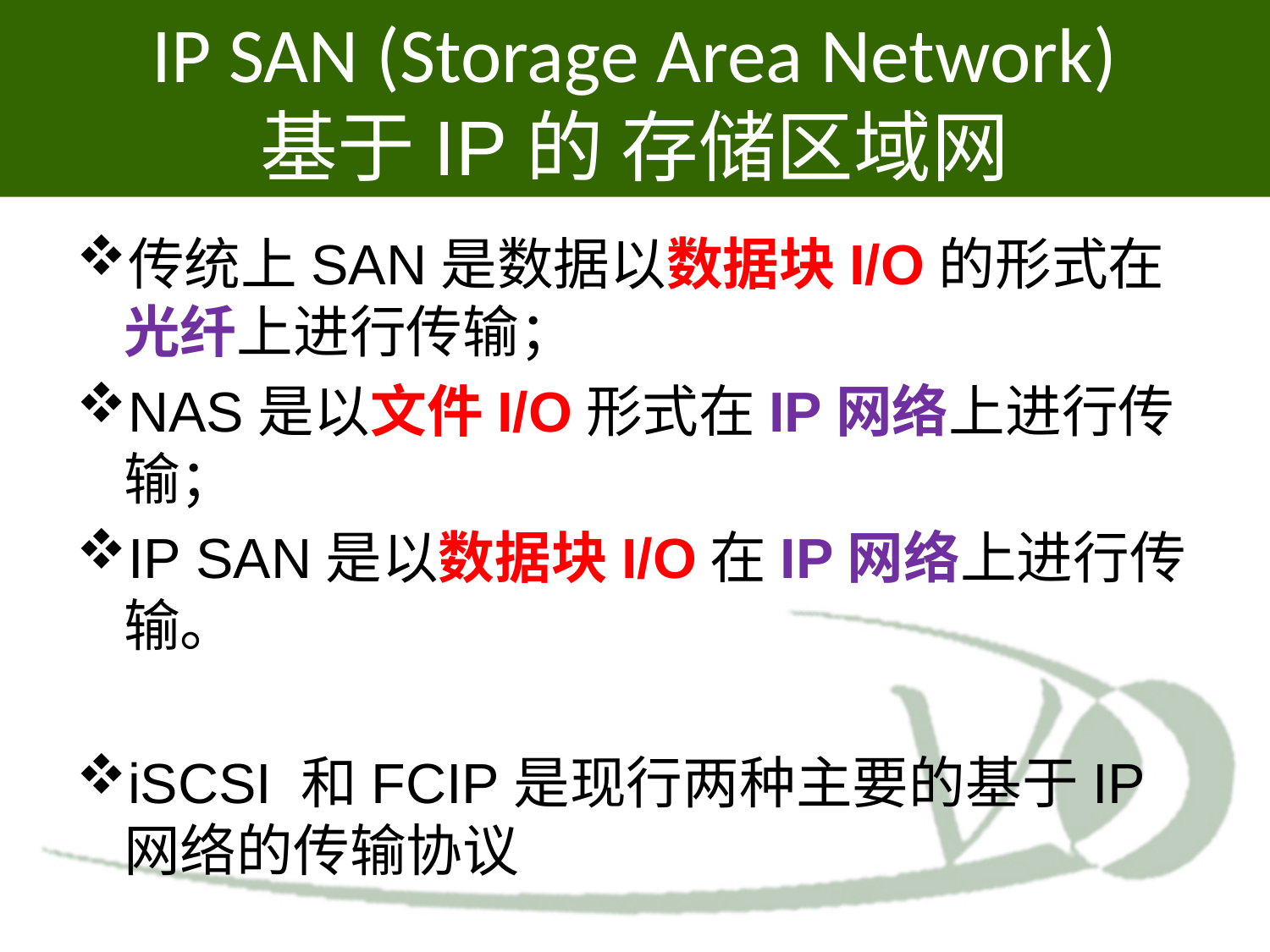

# IP SAN (Storage Area Network) 基于IP的 存储区域网
传统上SAN是数据以数据块I/O的形式在光纤上进行传输；
NAS是以文件I/O形式在IP网络上进行传输；
IP SAN是以数据块I/O在IP网络上进行传输。

iSCSI 和FCIP是现行两种主要的基于IP网络的传输协议